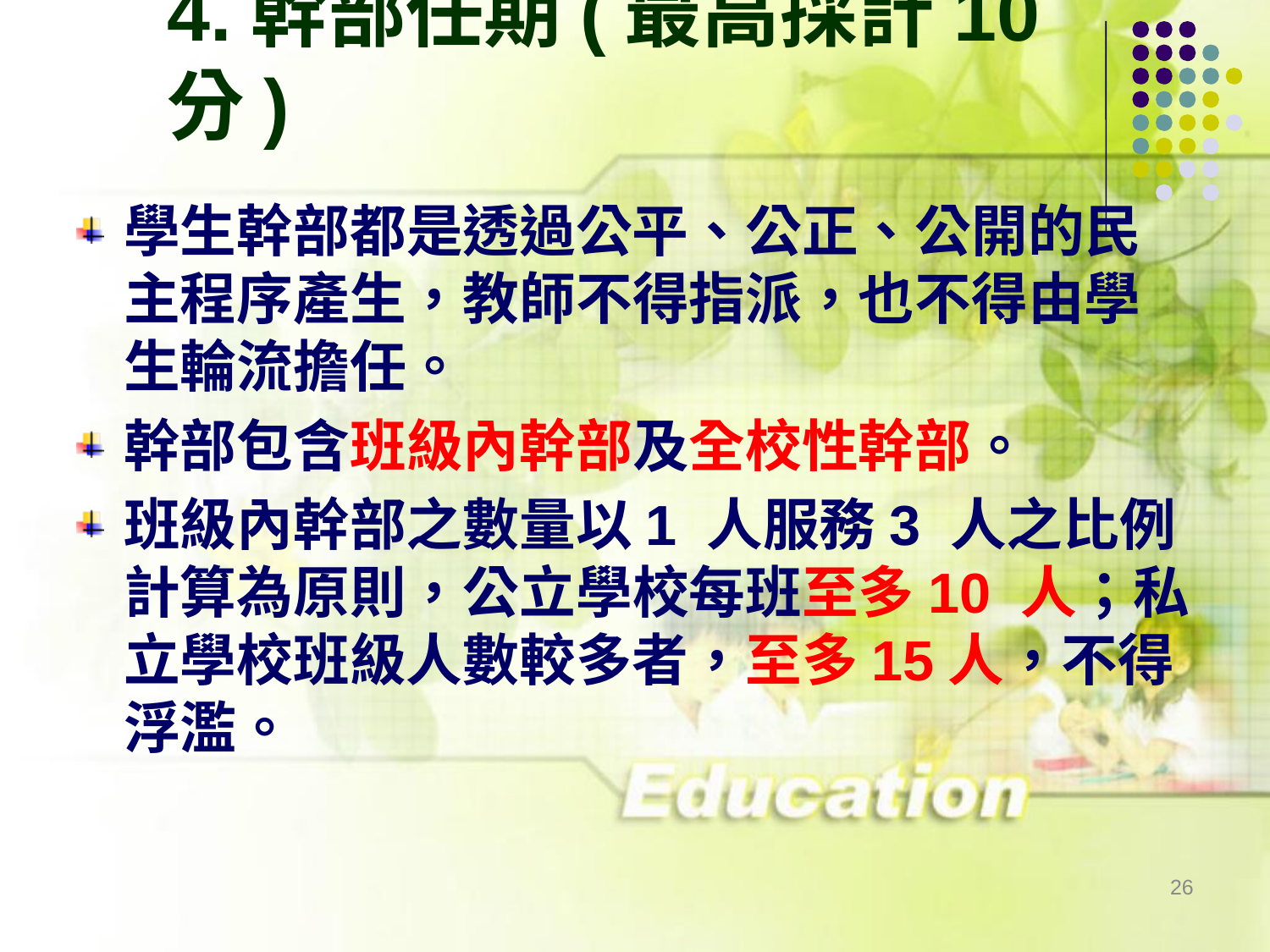

# 4.幹部任期(最高採計10分)
學生幹部都是透過公平、公正、公開的民主程序產生，教師不得指派，也不得由學生輪流擔任。
幹部包含班級內幹部及全校性幹部。
班級內幹部之數量以1 人服務3 人之比例計算為原則，公立學校每班至多10 人；私立學校班級人數較多者，至多15人，不得浮濫。
26